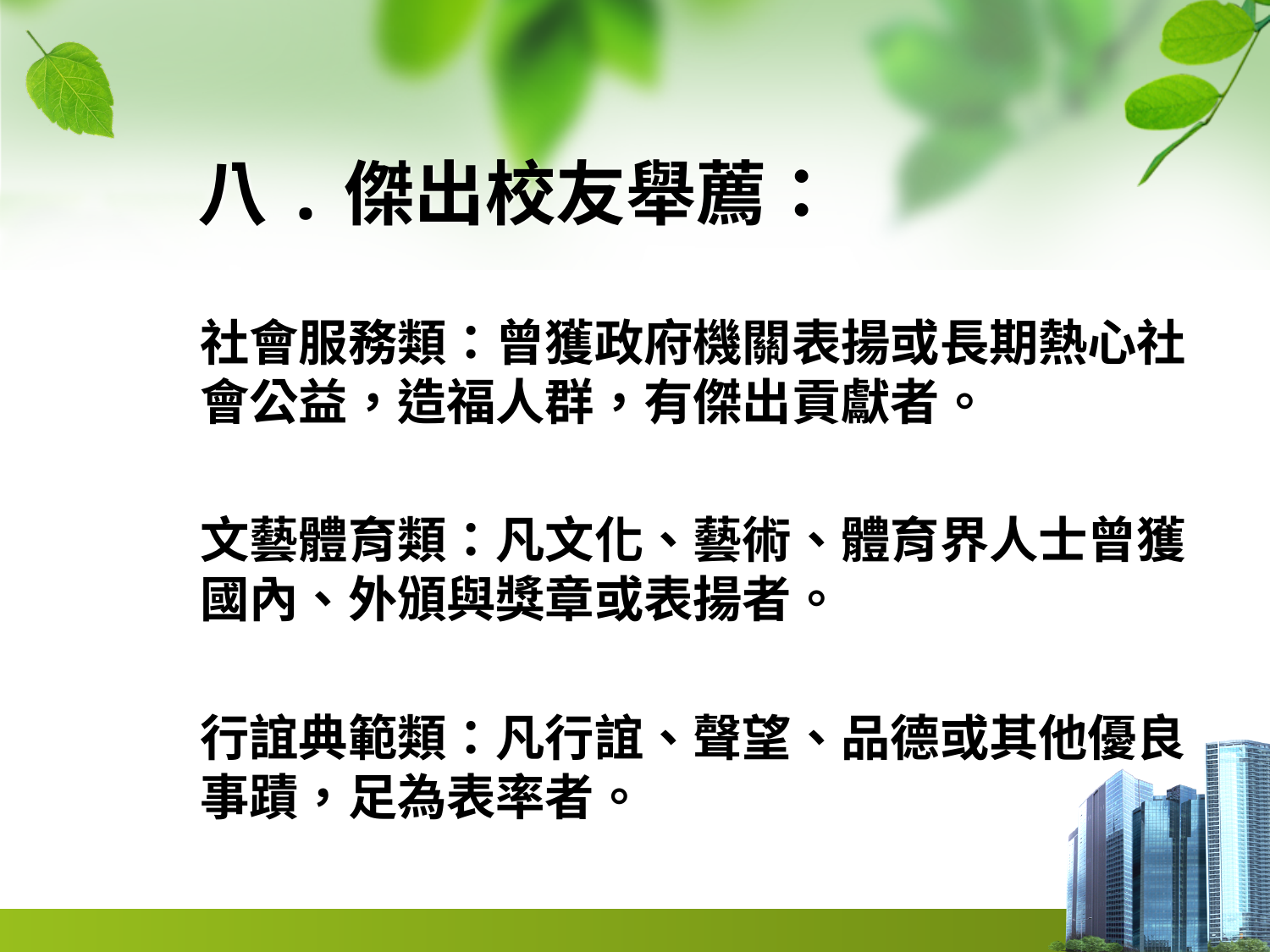

# 八.傑出校友舉薦：

社會服務類：曾獲政府機關表揚或長期熱心社會公益，造福人群，有傑出貢獻者。

文藝體育類：凡文化、藝術、體育界人士曾獲國內、外頒與獎章或表揚者。

行誼典範類：凡行誼、聲望、品德或其他優良事蹟，足為表率者。